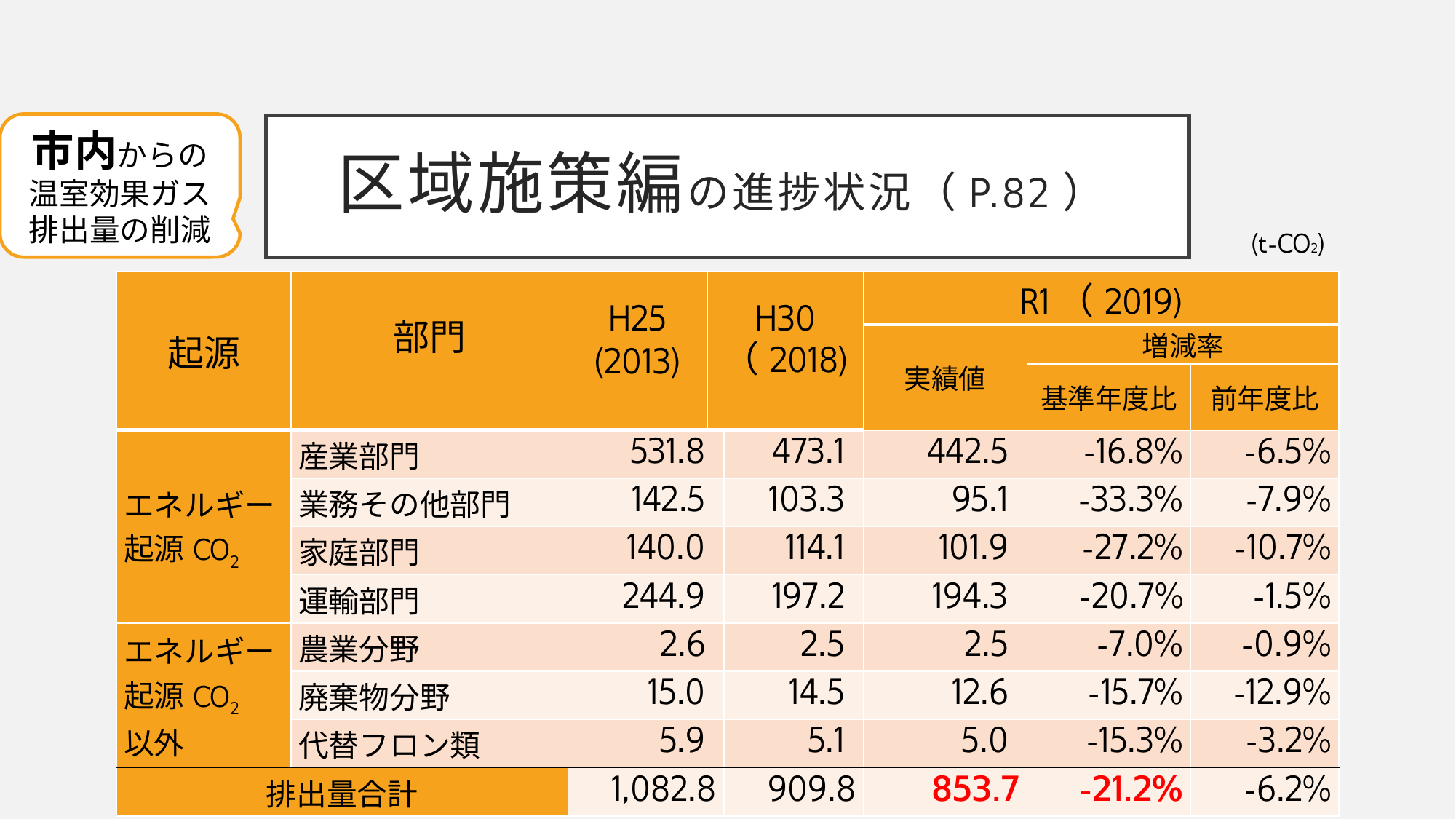

市内からの
温室効果ガス排出量の削減
# 区域施策編の進捗状況（p.82）
(t-CO2)
| 起源 | 部門 | H25 (2013) | H30 （2018) |  | R1（2019) |  |  |
| --- | --- | --- | --- | --- | --- | --- | --- |
|  |  |  |  |  | 実績値 | 増減率 |  |
|  |  |  |  |  |  | 基準年度比 | 前年度比 |
| エネルギー起源CO2 | 産業部門 | 531.8 |  | 473.1 | 442.5 | -16.8% | -6.5% |
|  | 業務その他部門 | 142.5 |  | 103.3 | 95.1 | -33.3% | -7.9% |
|  | 家庭部門 | 140.0 |  | 114.1 | 101.9 | -27.2% | -10.7% |
|  | 運輸部門 | 244.9 |  | 197.2 | 194.3 | -20.7% | -1.5% |
| エネルギー起源CO2 以外 | 農業分野 | 2.6 |  | 2.5 | 2.5 | -7.0% | -0.9% |
|  | 廃棄物分野 | 15.0 |  | 14.5 | 12.6 | -15.7% | -12.9% |
|  | 代替フロン類 | 5.9 |  | 5.1 | 5.0 | -15.3% | -3.2% |
| 排出量合計 |  | 1,082.8 |  | 909.8 | 853.7 | -21.2% | -6.2% |